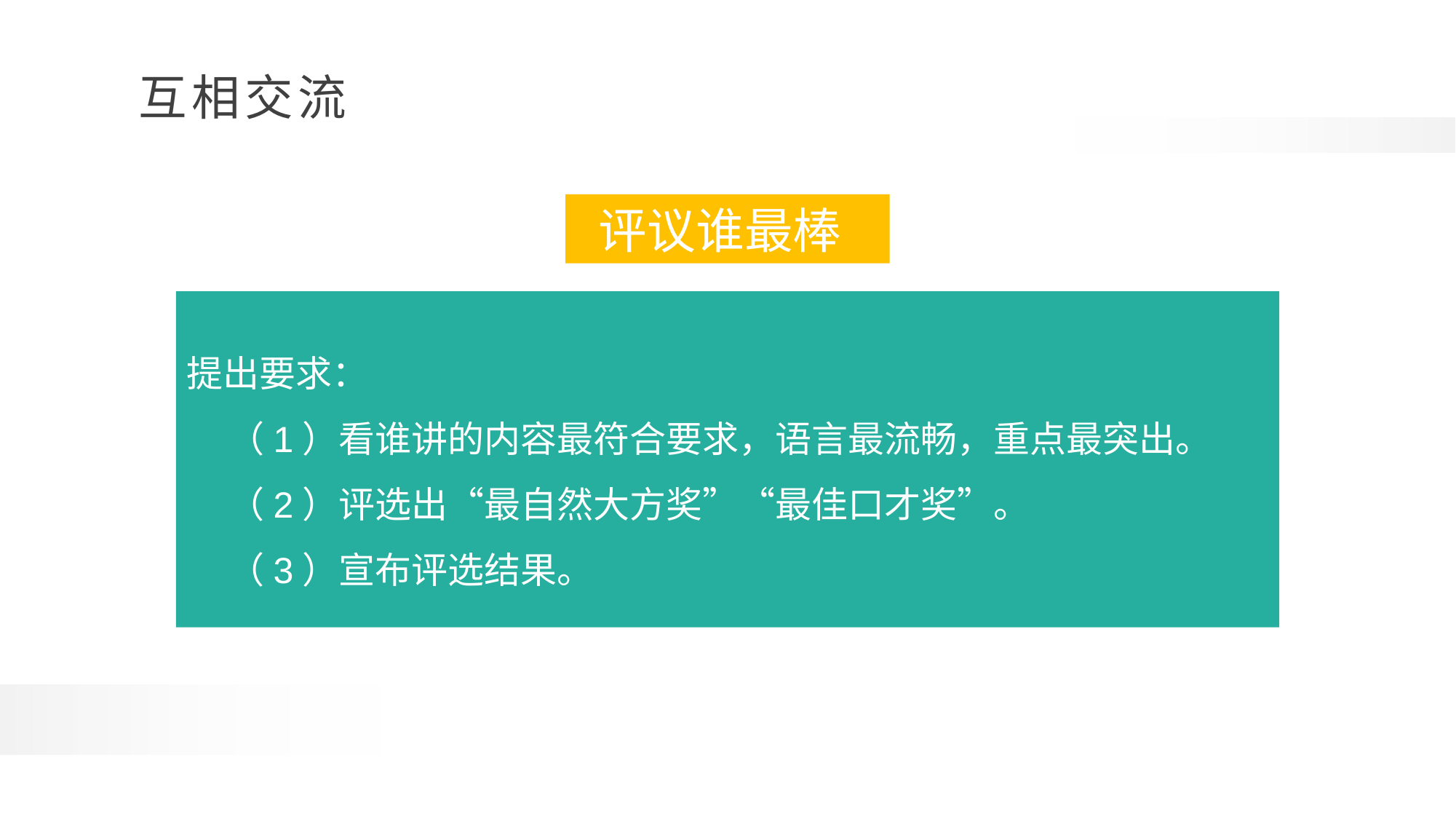

评议谁最棒
提出要求：
    （1）看谁讲的内容最符合要求，语言最流畅，重点最突出。
    （2）评选出“最自然大方奖”“最佳口才奖”。
    （3）宣布评选结果。